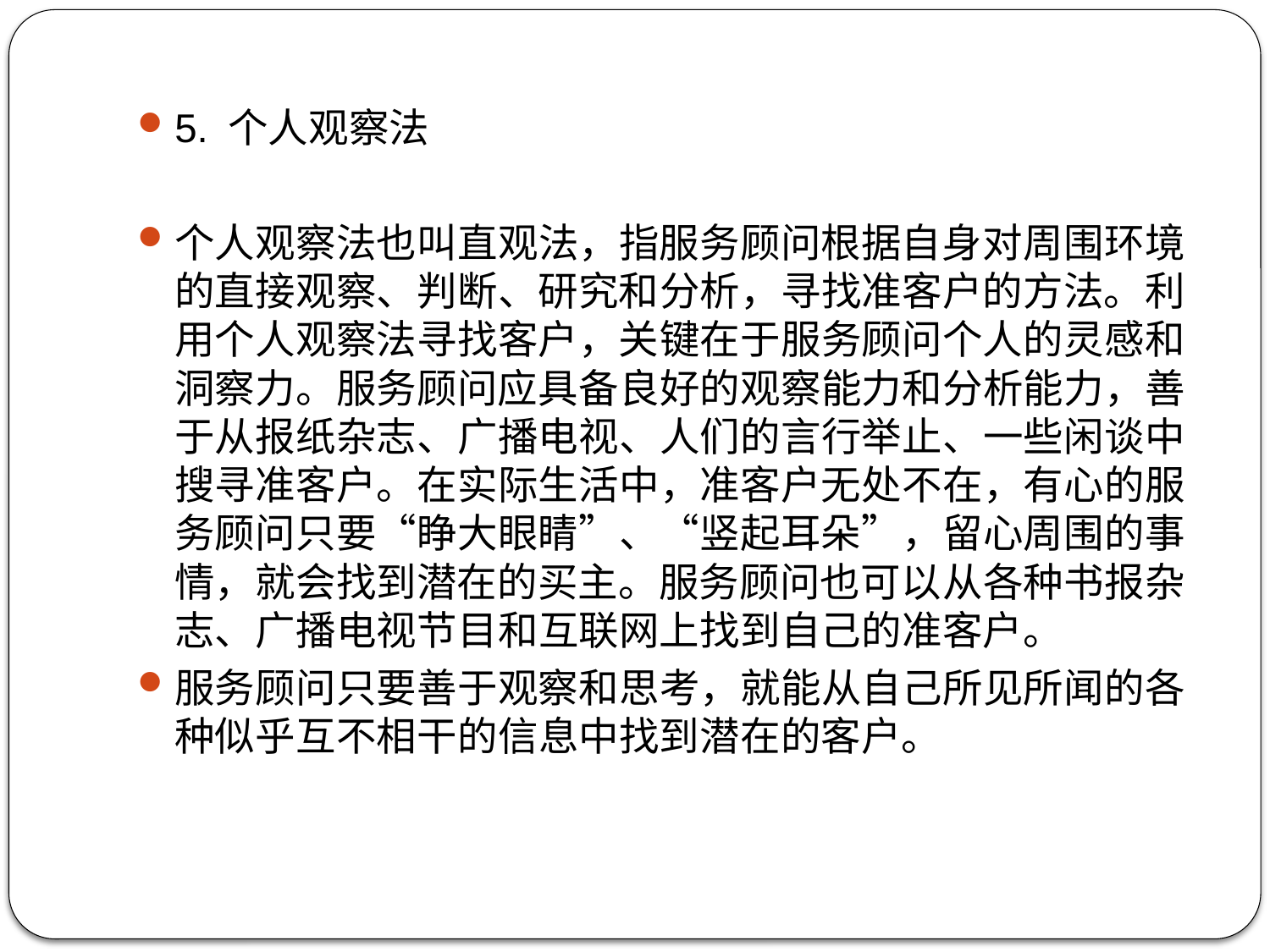

5. 个人观察法

个人观察法也叫直观法，指服务顾问根据自身对周围环境的直接观察、判断、研究和分析，寻找准客户的方法。利用个人观察法寻找客户，关键在于服务顾问个人的灵感和洞察力。服务顾问应具备良好的观察能力和分析能力，善于从报纸杂志、广播电视、人们的言行举止、一些闲谈中搜寻准客户。在实际生活中，准客户无处不在，有心的服务顾问只要“睁大眼睛”、“竖起耳朵”，留心周围的事情，就会找到潜在的买主。服务顾问也可以从各种书报杂志、广播电视节目和互联网上找到自己的准客户。
服务顾问只要善于观察和思考，就能从自己所见所闻的各种似乎互不相干的信息中找到潜在的客户。